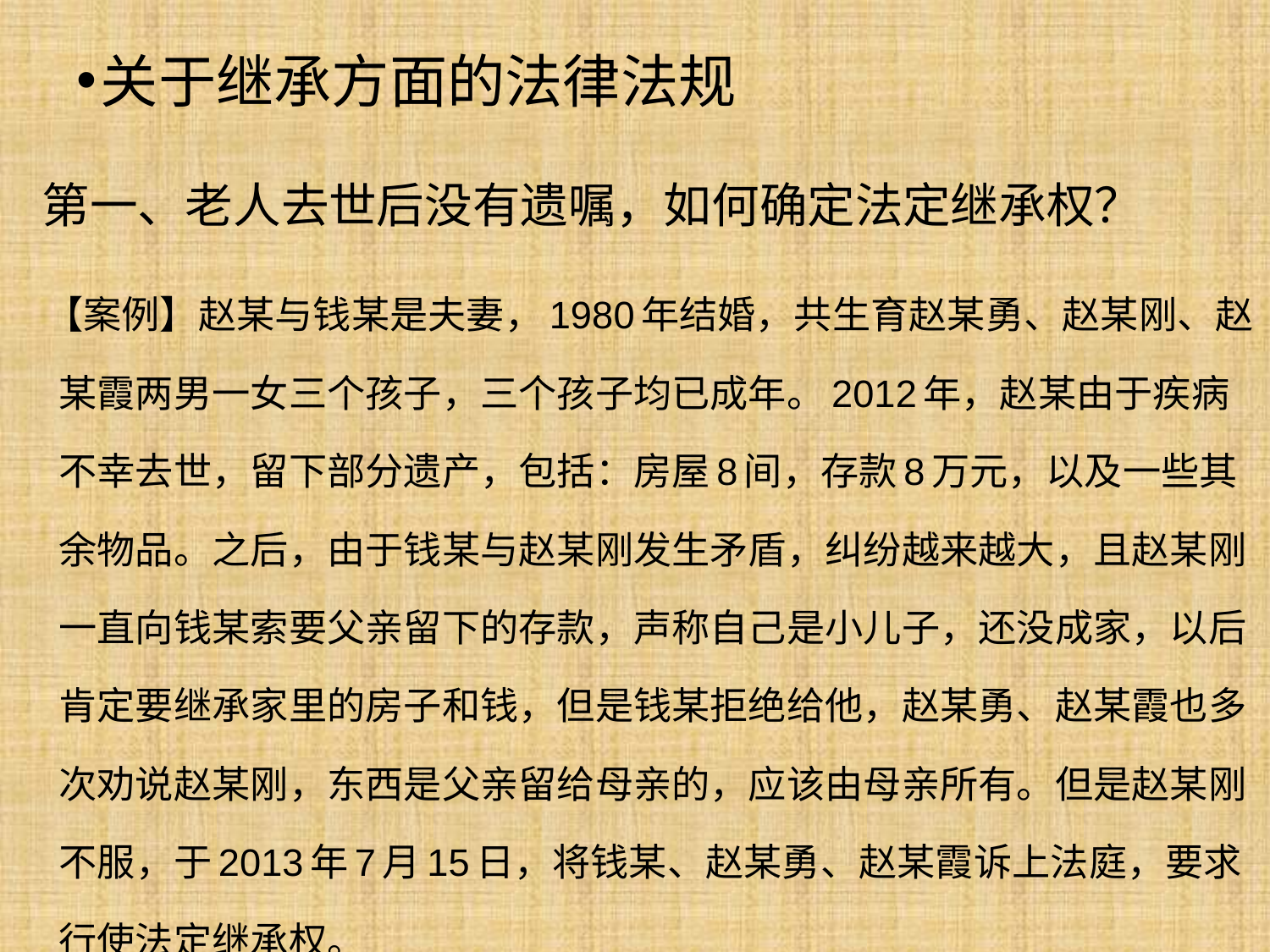

# 关于继承方面的法律法规
  第一、老人去世后没有遗嘱，如何确定法定继承权？

   【案例】赵某与钱某是夫妻，1980年结婚，共生育赵某勇、赵某刚、赵某霞两男一女三个孩子，三个孩子均已成年。2012年，赵某由于疾病不幸去世，留下部分遗产，包括：房屋8间，存款8万元，以及一些其余物品。之后，由于钱某与赵某刚发生矛盾，纠纷越来越大，且赵某刚一直向钱某索要父亲留下的存款，声称自己是小儿子，还没成家，以后肯定要继承家里的房子和钱，但是钱某拒绝给他，赵某勇、赵某霞也多次劝说赵某刚，东西是父亲留给母亲的，应该由母亲所有。但是赵某刚不服，于2013年7月15日，将钱某、赵某勇、赵某霞诉上法庭，要求行使法定继承权。